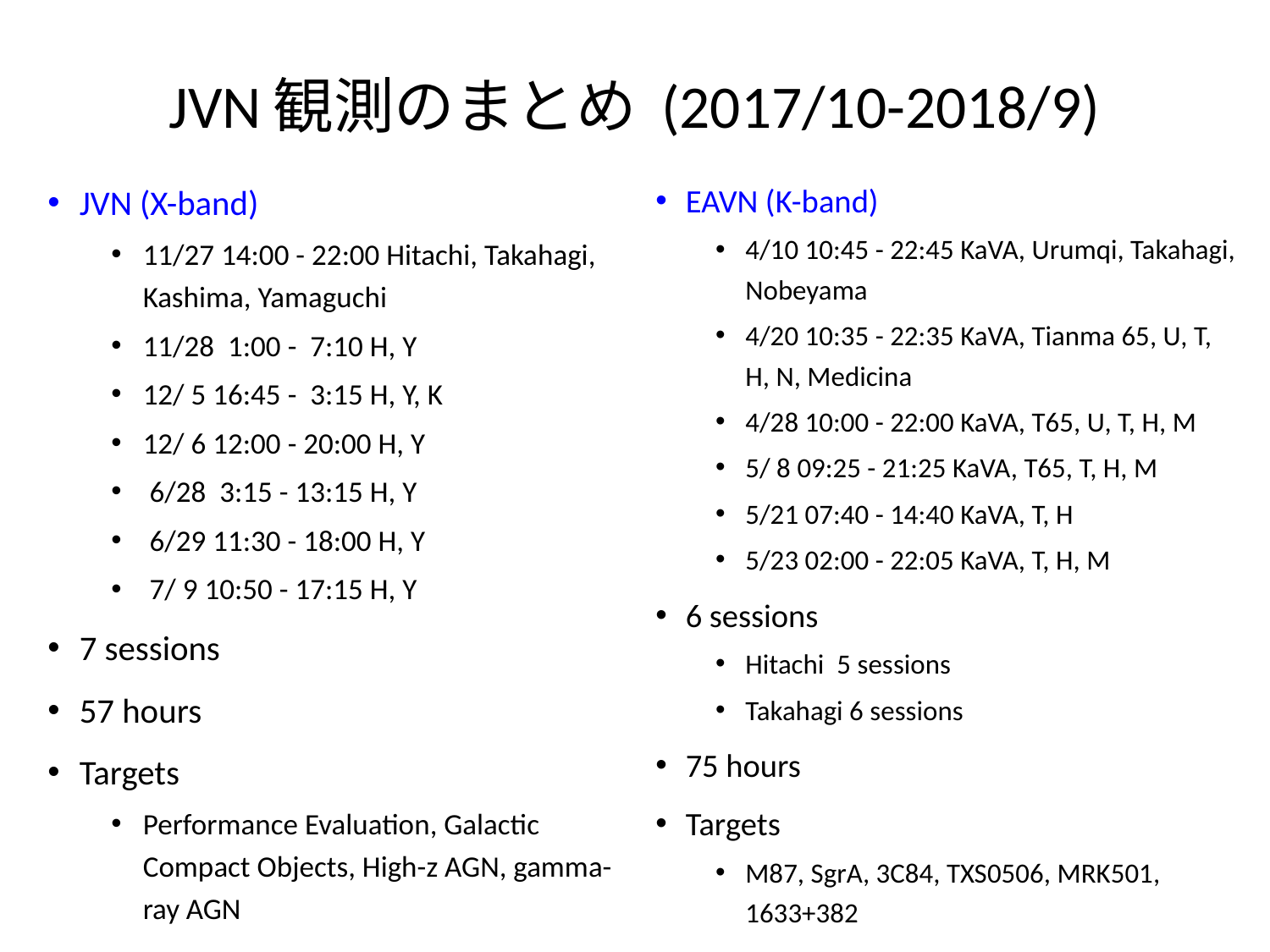

# JVN観測のまとめ (2017/10-2018/9)
JVN (X-band)
11/27 14:00 - 22:00 Hitachi, Takahagi, Kashima, Yamaguchi
11/28  1:00 -  7:10 H, Y
12/ 5 16:45 -  3:15 H, Y, K
12/ 6 12:00 - 20:00 H, Y
 6/28  3:15 - 13:15 H, Y
 6/29 11:30 - 18:00 H, Y
 7/ 9 10:50 - 17:15 H, Y
7 sessions
57 hours
Targets
Performance Evaluation, Galactic Compact Objects, High-z AGN, gamma-ray AGN

EAVN (K-band)
4/10 10:45 - 22:45 KaVA, Urumqi, Takahagi, Nobeyama
4/20 10:35 - 22:35 KaVA, Tianma 65, U, T, H, N, Medicina
4/28 10:00 - 22:00 KaVA, T65, U, T, H, M
5/ 8 09:25 - 21:25 KaVA, T65, T, H, M
5/21 07:40 - 14:40 KaVA, T, H
5/23 02:00 - 22:05 KaVA, T, H, M
6 sessions
Hitachi  5 sessions
Takahagi 6 sessions
75 hours
Targets
M87, SgrA, 3C84, TXS0506, MRK501, 1633+382